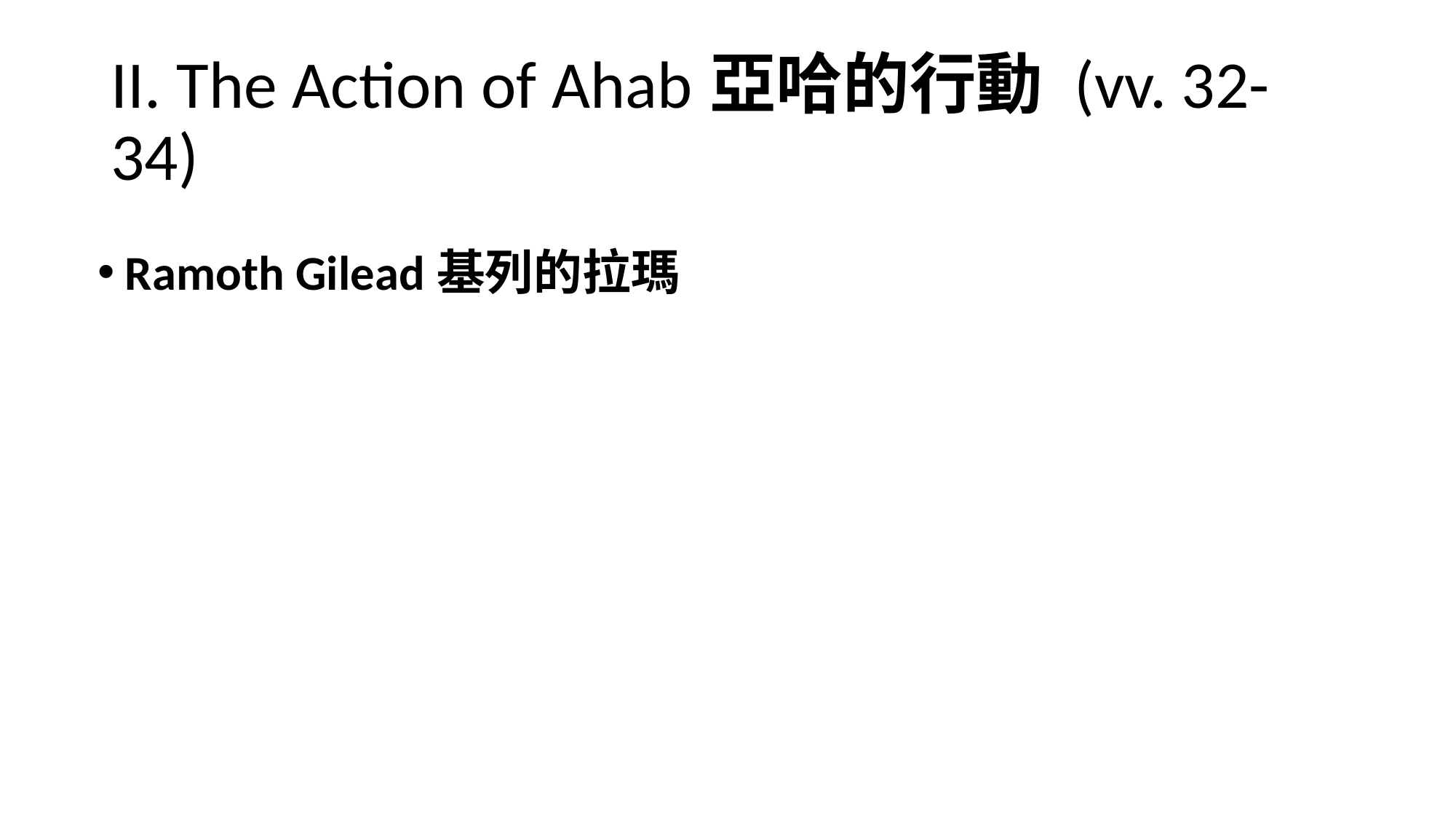

# II. The Action of Ahab亞哈的行動 (vv. 32-34)
Ramoth Gilead基列的拉瑪